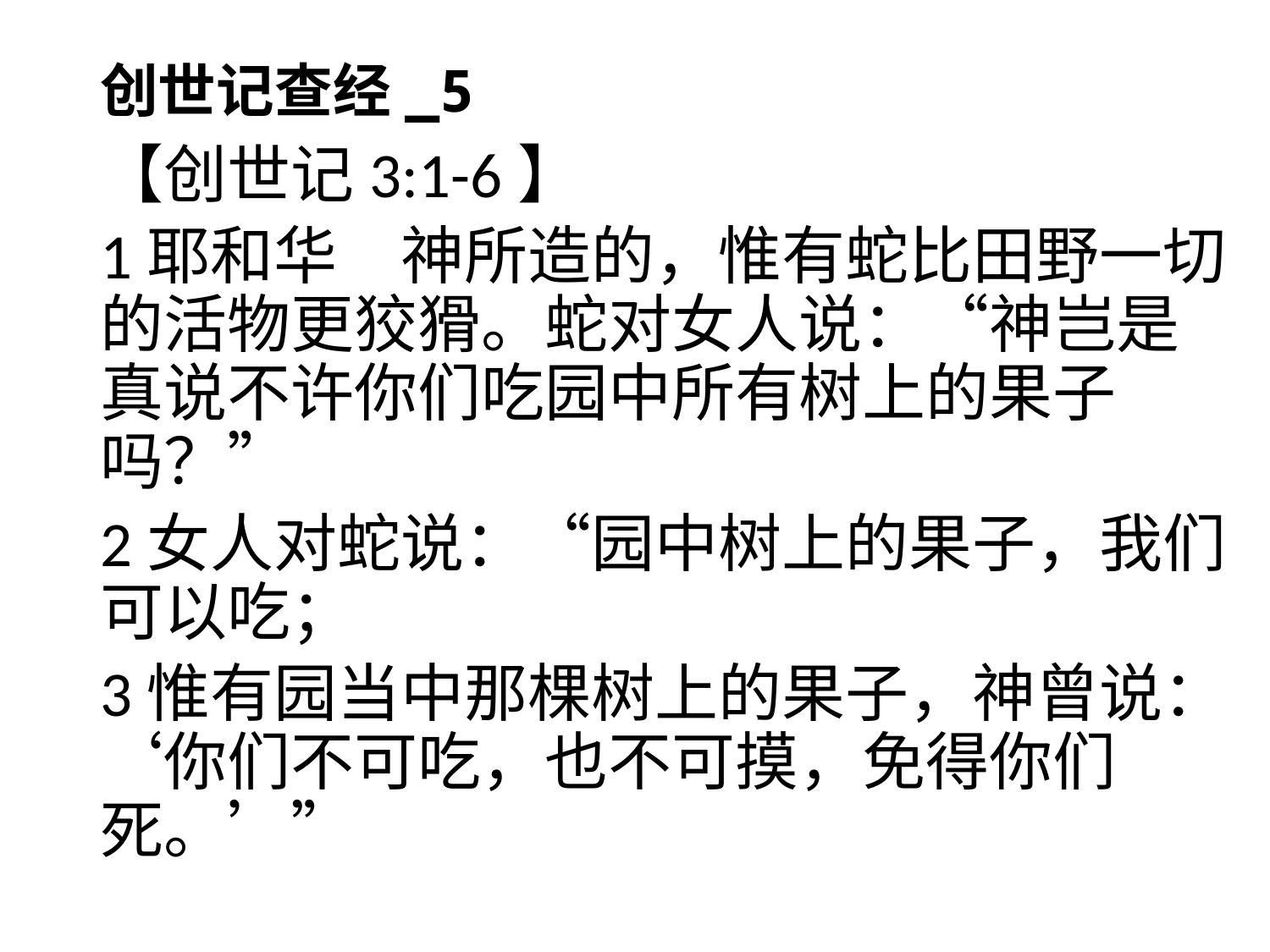

# 创世记查经_5
【创世记3:1-6】
1耶和华　神所造的，惟有蛇比田野一切的活物更狡猾。蛇对女人说：“神岂是真说不许你们吃园中所有树上的果子吗？”
2女人对蛇说：“园中树上的果子，我们可以吃；
3惟有园当中那棵树上的果子，神曾说：‘你们不可吃，也不可摸，免得你们死。’”